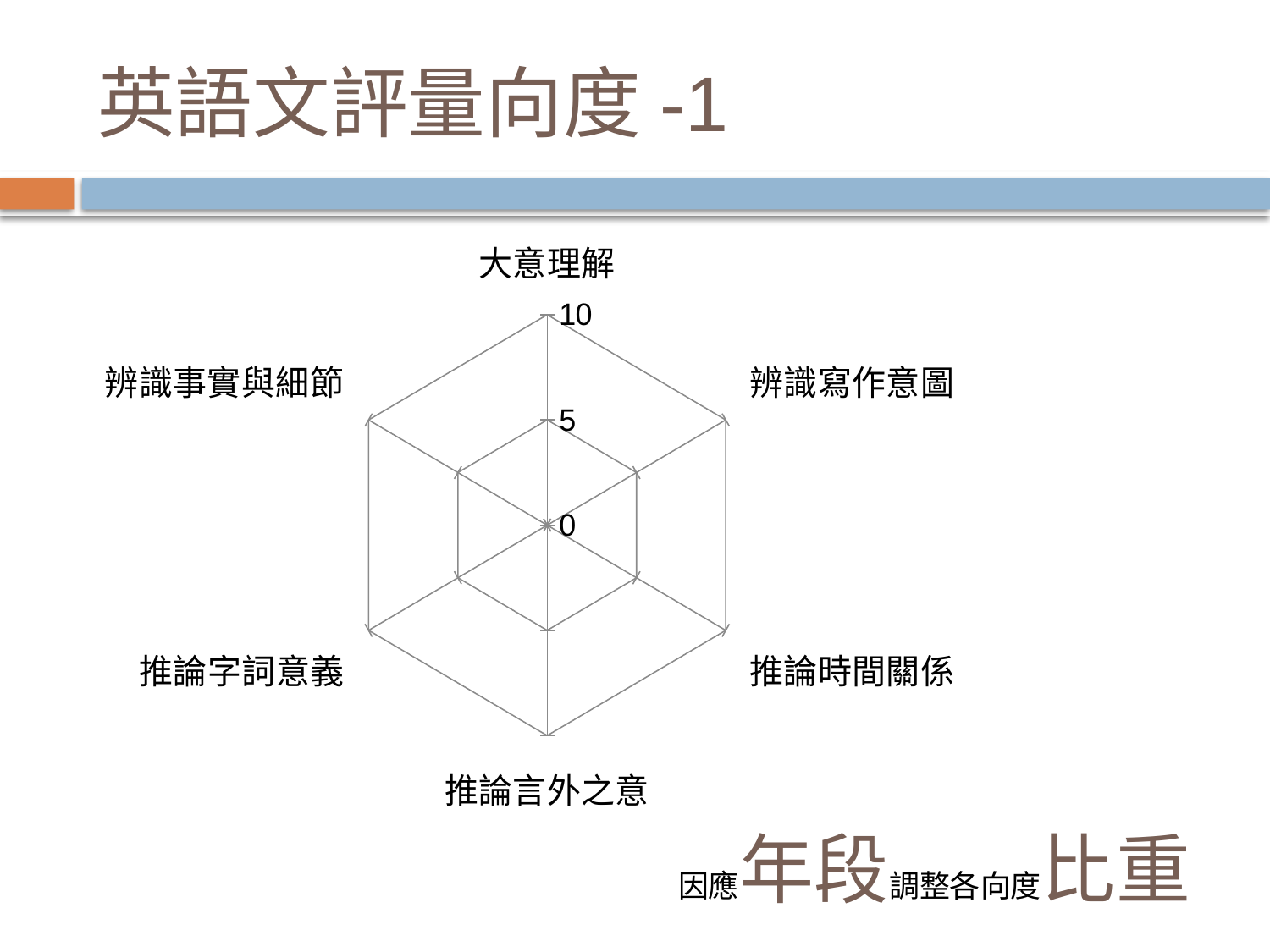

# 英語文評量向度-1

### Chart

| Category | 欄1 | 欄2 |
|---|---|---|
| 大意理解 | None | None |
| 辨識寫作意圖 | None | None |
| 推論時間關係 | None | None |
| 推論言外之意 | None | None |
| 推論字詞意義 | None | None |
| 辨識事實與細節 | None | None |